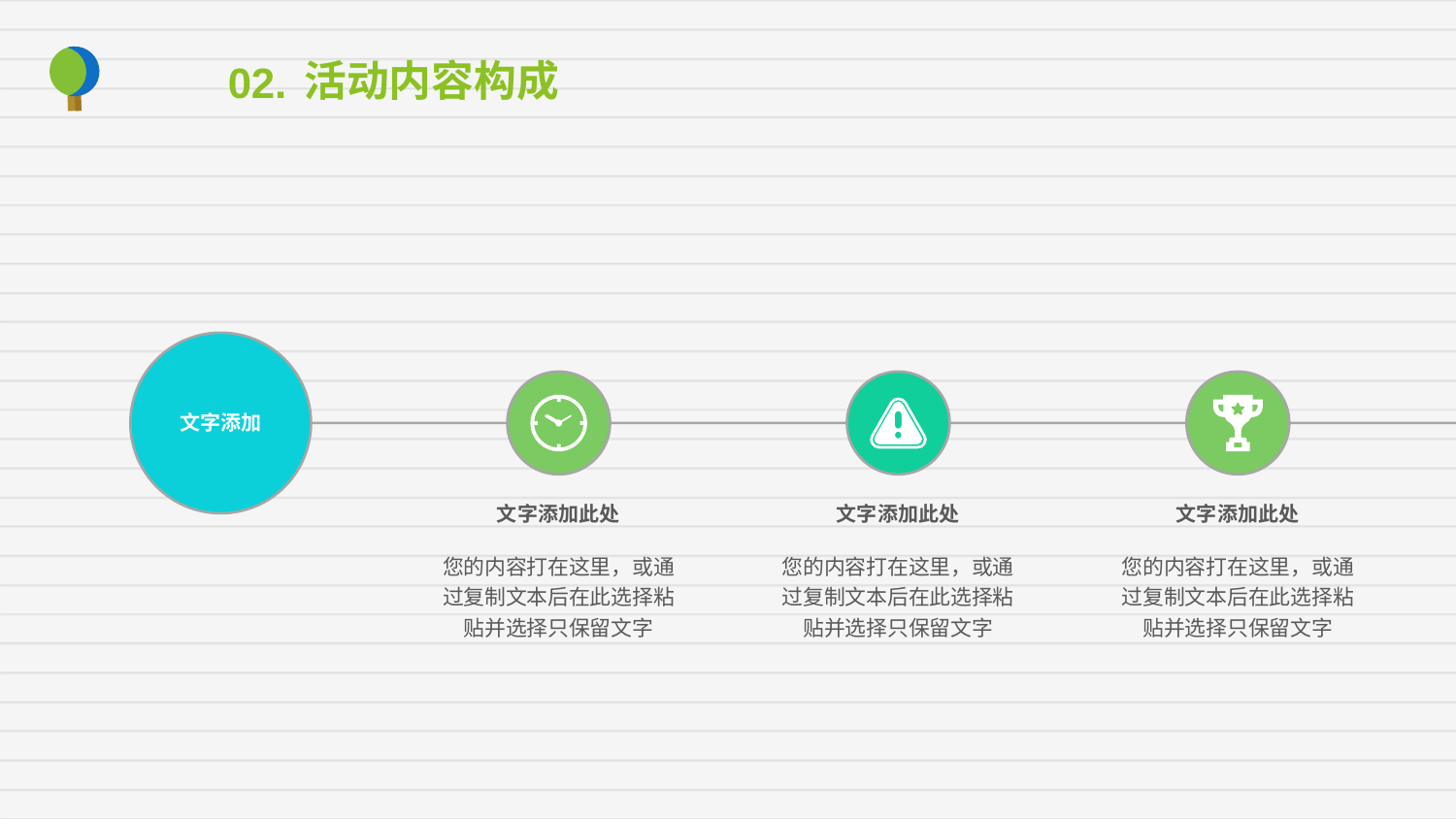

活动内容构成
02.

文字添加
文字添加此处
文字添加此处
文字添加此处
您的内容打在这里，或通过复制文本后在此选择粘贴并选择只保留文字
您的内容打在这里，或通过复制文本后在此选择粘贴并选择只保留文字
您的内容打在这里，或通过复制文本后在此选择粘贴并选择只保留文字